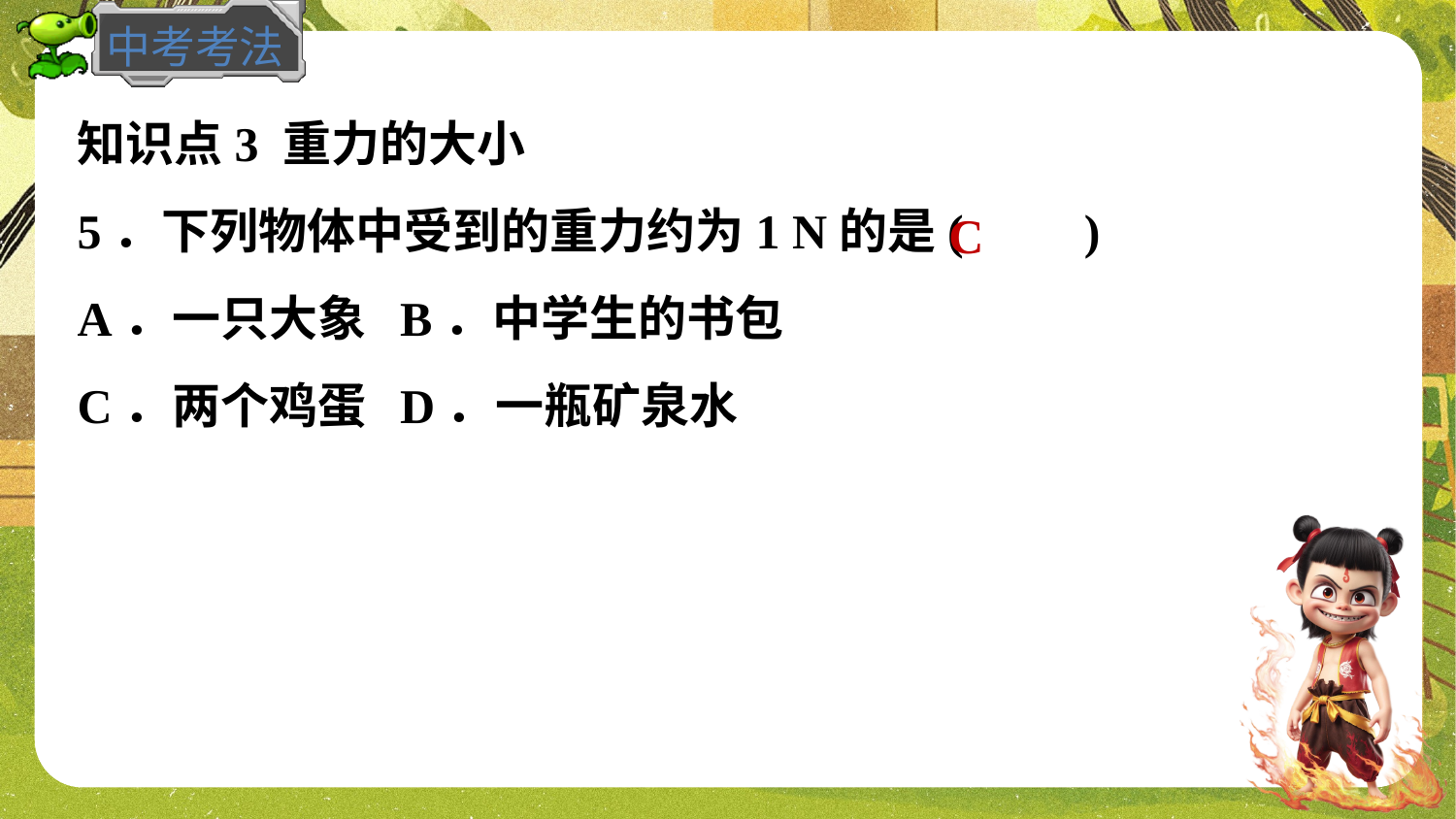

知识点3 重力的大小
5．下列物体中受到的重力约为1 N的是(　　)
A．一只大象  B．中学生的书包
C．两个鸡蛋  D．一瓶矿泉水
C